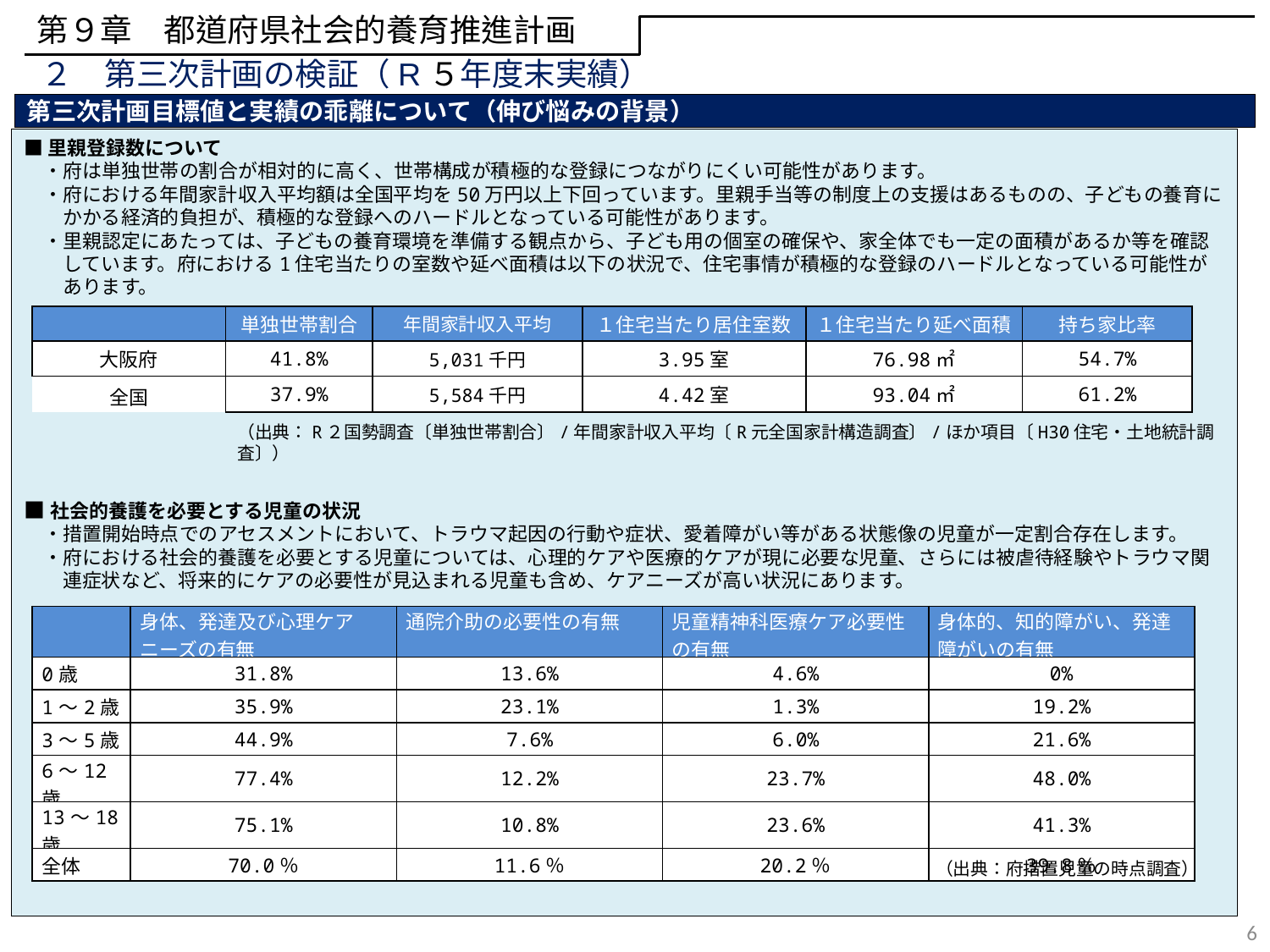

第９章　都道府県社会的養育推進計画
２　第三次計画の検証（R５年度末実績）
第三次計画目標値と実績の乖離について（伸び悩みの背景）
■里親登録数について
　・府は単独世帯の割合が相対的に高く、世帯構成が積極的な登録につながりにくい可能性があります。
　・府における年間家計収入平均額は全国平均を50万円以上下回っています。里親手当等の制度上の支援はあるものの、子どもの養育に
　　かかる経済的負担が、積極的な登録へのハードルとなっている可能性があります。
　・里親認定にあたっては、子どもの養育環境を準備する観点から、子ども用の個室の確保や、家全体でも一定の面積があるか等を確認
　　しています。府における1住宅当たりの室数や延べ面積は以下の状況で、住宅事情が積極的な登録のハードルとなっている可能性が
　　あります。

■社会的養護を必要とする児童の状況
　・措置開始時点でのアセスメントにおいて、トラウマ起因の行動や症状、愛着障がい等がある状態像の児童が一定割合存在します。
　・府における社会的養護を必要とする児童については、心理的ケアや医療的ケアが現に必要な児童、さらには被虐待経験やトラウマ関
　　連症状など、将来的にケアの必要性が見込まれる児童も含め、ケアニーズが高い状況にあります。
|  | 単独世帯割合 | 年間家計収入平均 | １住宅当たり居住室数 | １住宅当たり延べ面積 | 持ち家比率 |
| --- | --- | --- | --- | --- | --- |
| 大阪府 | 41.8% | 5,031千円 | 3.95室 | 76.98㎡ | 54.7% |
| 全国 | 37.9% | 5,584千円 | 4.42室 | 93.04㎡ | 61.2% |
（出典：R２国勢調査〔単独世帯割合〕/年間家計収入平均〔R元全国家計構造調査〕/ほか項目〔H30住宅・土地統計調査〕）
|  | 身体、発達及び心理ケアニーズの有無 | 通院介助の必要性の有無 | 児童精神科医療ケア必要性の有無 | 身体的、知的障がい、発達障がいの有無 |
| --- | --- | --- | --- | --- |
| 0歳 | 31.8% | 13.6% | 4.6% | 0% |
| 1～2歳 | 35.9% | 23.1% | 1.3% | 19.2% |
| 3～5歳 | 44.9% | 7.6% | 6.0% | 21.6% |
| 6～12歳 | 77.4% | 12.2% | 23.7% | 48.0% |
| 13～18歳 | 75.1% | 10.8% | 23.6% | 41.3% |
| 全体 | 70.0％ | 11.6％ | 20.2％ | 39.8％ |
（出典：府措置児童の時点調査）
6